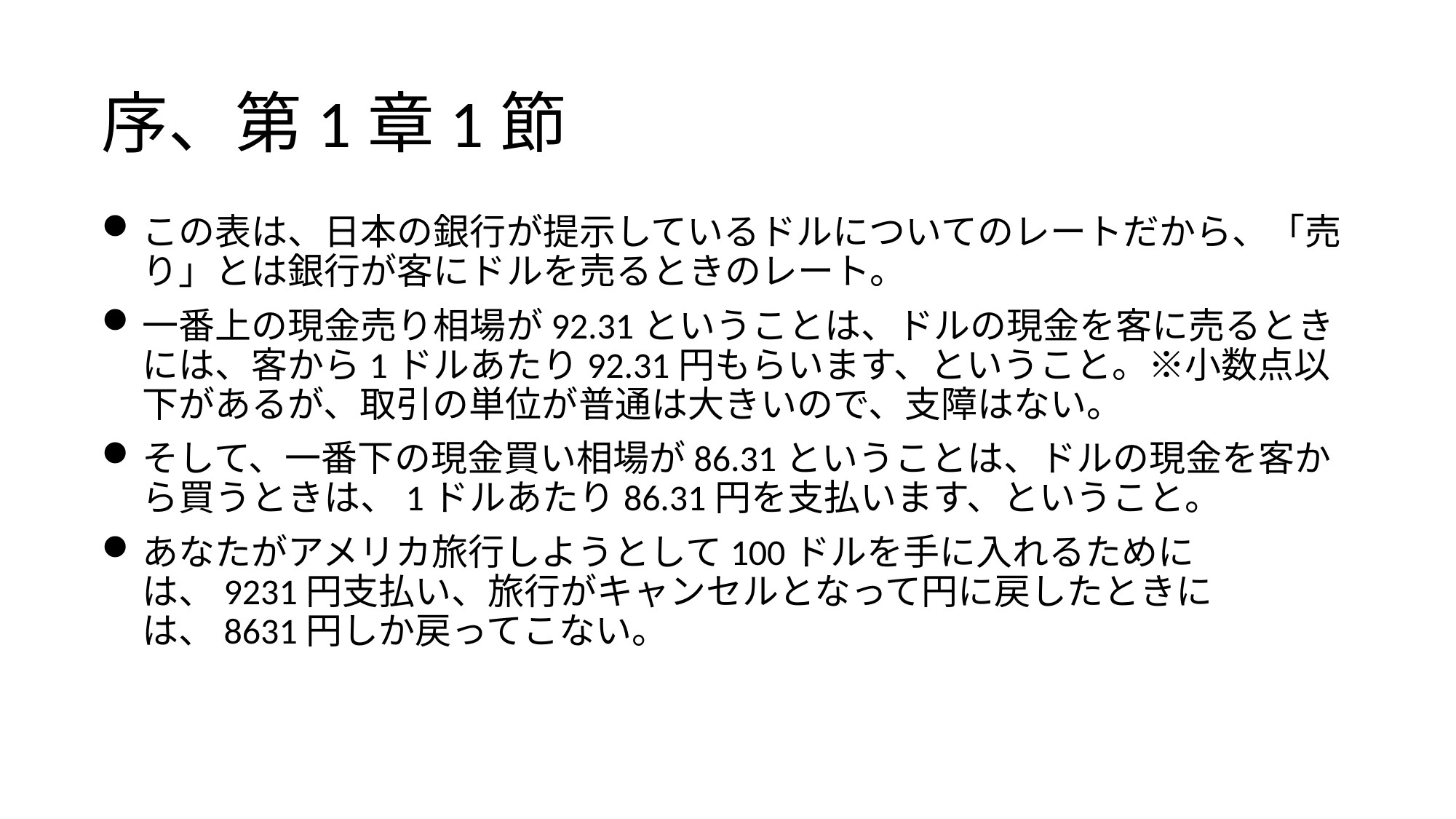

# 序、第1章1節
この表は、日本の銀行が提示しているドルについてのレートだから、「売り」とは銀行が客にドルを売るときのレート。
一番上の現金売り相場が92.31ということは、ドルの現金を客に売るときには、客から1ドルあたり92.31円もらいます、ということ。※小数点以下があるが、取引の単位が普通は大きいので、支障はない。
そして、一番下の現金買い相場が86.31ということは、ドルの現金を客から買うときは、1ドルあたり86.31円を支払います、ということ。
あなたがアメリカ旅行しようとして100ドルを手に入れるためには、9231円支払い、旅行がキャンセルとなって円に戻したときには、8631円しか戻ってこない。